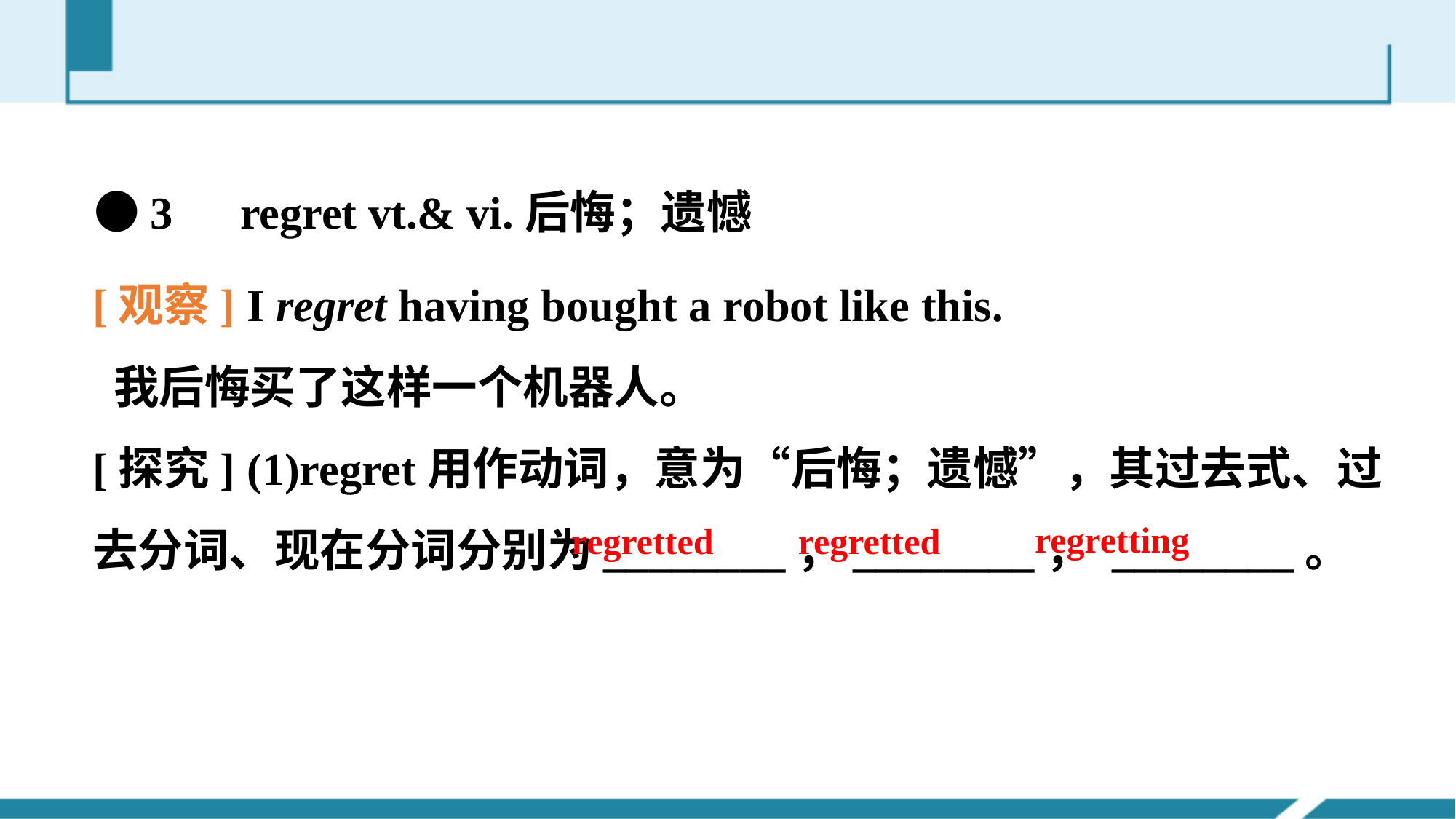

●3　regret vt.& vi.后悔；遗憾
[观察] I regret having bought a robot like this.
 我后悔买了这样一个机器人。
[探究] (1)regret用作动词，意为“后悔；遗憾”，其过去式、过去分词、现在分词分别为________，________， ________。
regretting
regretted
regretted